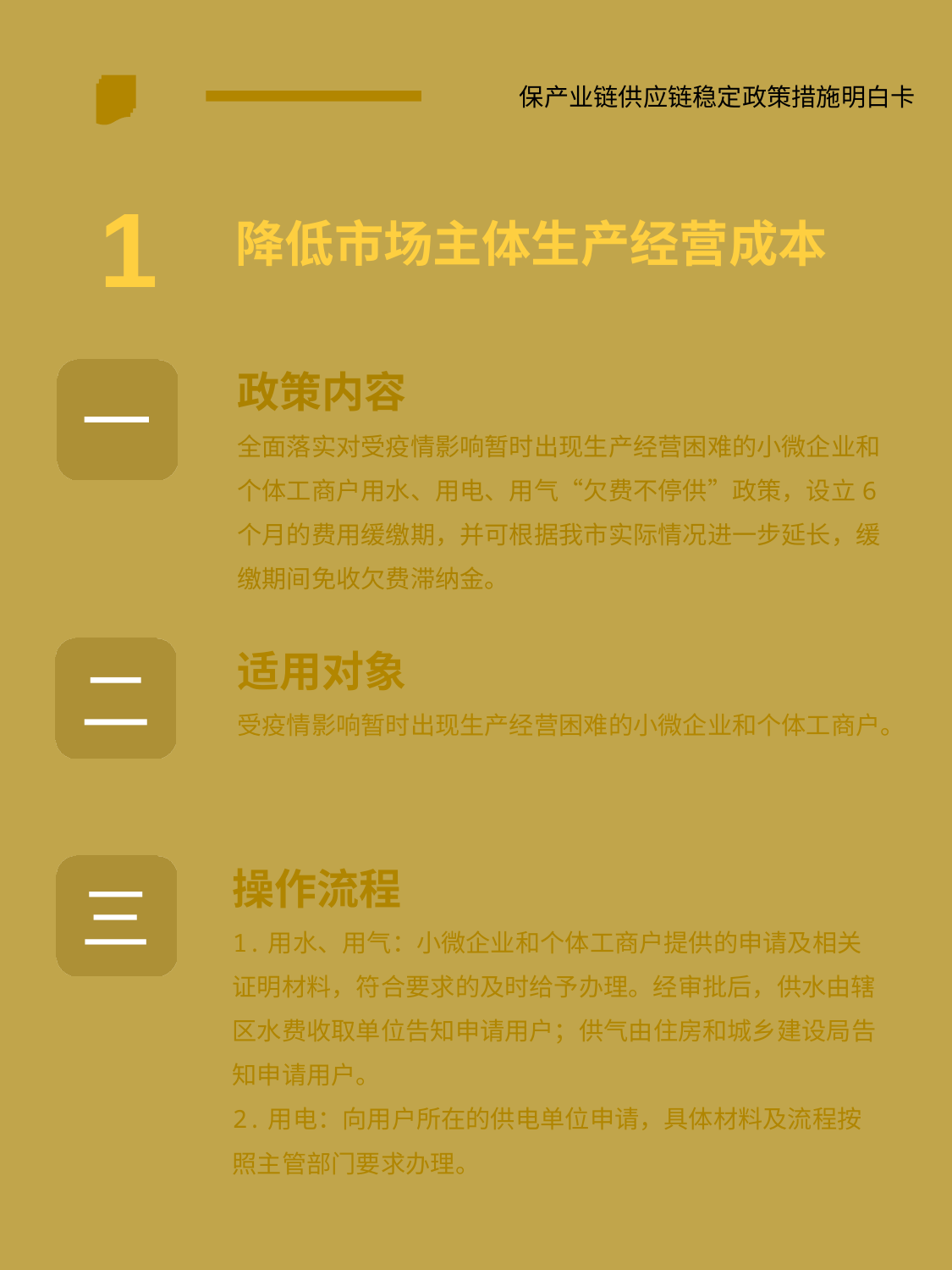

保产业链供应链稳定政策措施明白卡

1
降低市场主体生产经营成本
一
政策内容
全面落实对受疫情影响暂时出现生产经营困难的小微企业和个体工商户用水、用电、用气“欠费不停供”政策，设立6个月的费用缓缴期，并可根据我市实际情况进一步延长，缓缴期间免收欠费滞纳金。
适用对象
受疫情影响暂时出现生产经营困难的小微企业和个体工商户。
二
三
操作流程
1.用水、用气：小微企业和个体工商户提供的申请及相关证明材料，符合要求的及时给予办理。经审批后，供水由辖区水费收取单位告知申请用户；供气由住房和城乡建设局告知申请用户。
2.用电：向用户所在的供电单位申请，具体材料及流程按照主管部门要求办理。